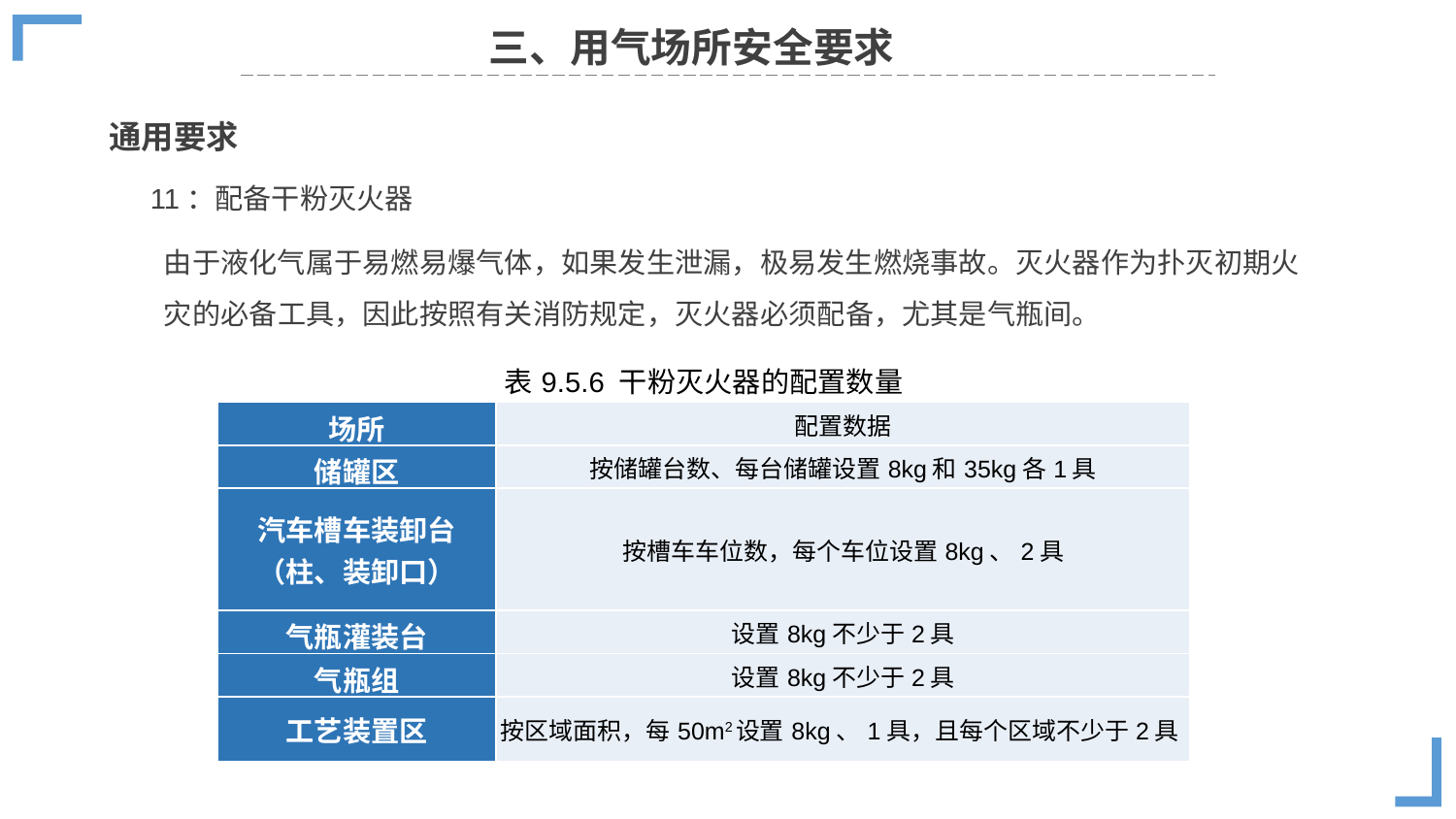

三、用气场所安全要求
通用要求
11：配备干粉灭火器
由于液化气属于易燃易爆气体，如果发生泄漏，极易发生燃烧事故。灭火器作为扑灭初期火灾的必备工具，因此按照有关消防规定，灭火器必须配备，尤其是气瓶间。
| 表9.5.6 干粉灭火器的配置数量 |  |
| --- | --- |
| 场所 | 配置数据 |
| 储罐区 | 按储罐台数、每台储罐设置8kg和35kg各1具 |
| 汽车槽车装卸台 （柱、装卸口） | 按槽车车位数，每个车位设置8kg、2具 |
| 气瓶灌装台 | 设置8kg不少于2具 |
| 气瓶组 | 设置8kg不少于2具 |
| 工艺装置区 | 按区域面积，每50m2设置8kg、1具，且每个区域不少于2具 |